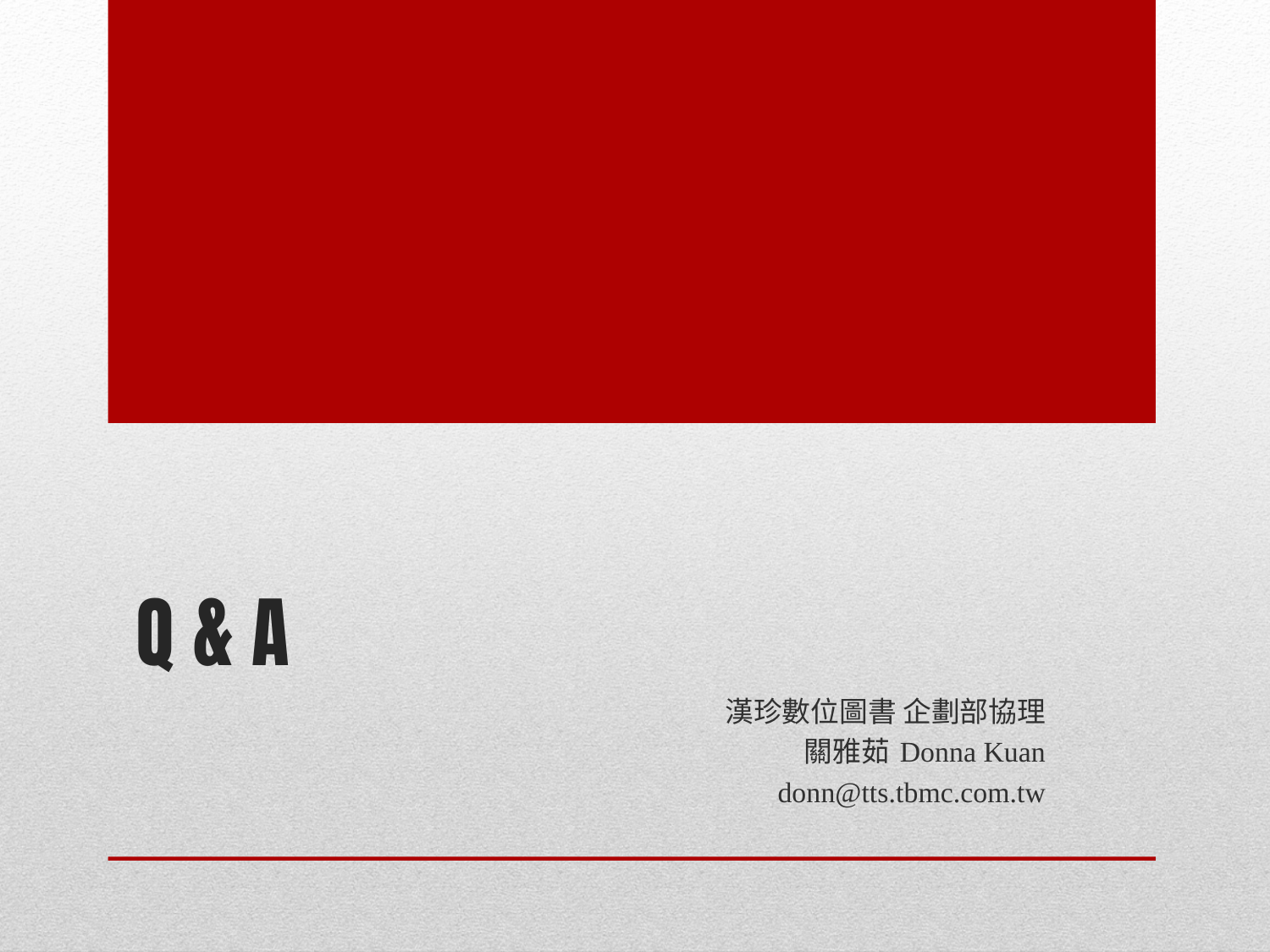

# Q & A
漢珍數位圖書 企劃部協理
關雅茹 Donna Kuan
donn@tts.tbmc.com.tw